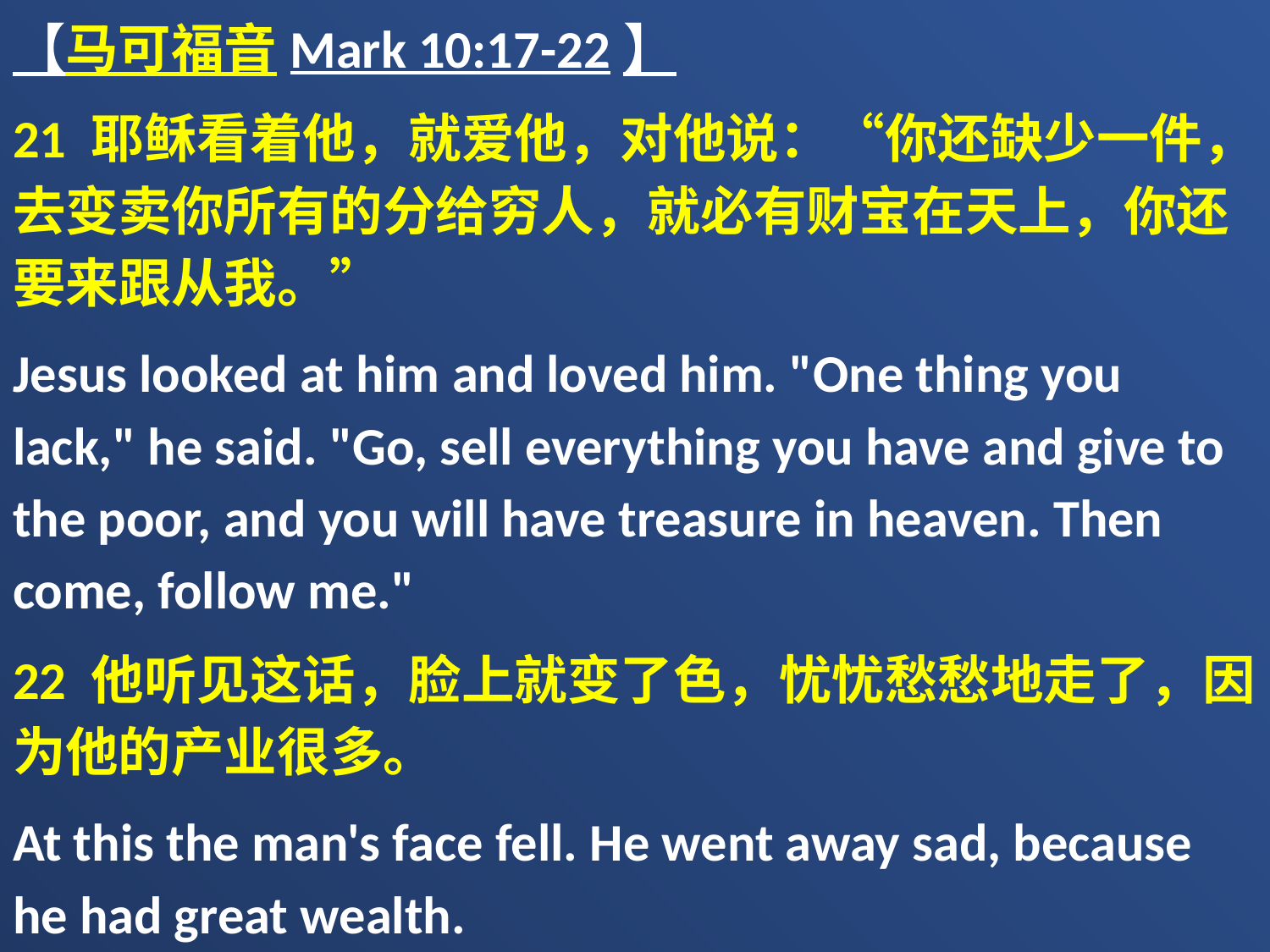

【马可福音Mark 10:17-22】
21 耶稣看着他，就爱他，对他说：“你还缺少一件，去变卖你所有的分给穷人，就必有财宝在天上，你还要来跟从我。”
Jesus looked at him and loved him. "One thing you lack," he said. "Go, sell everything you have and give to the poor, and you will have treasure in heaven. Then come, follow me."
22 他听见这话，脸上就变了色，忧忧愁愁地走了，因为他的产业很多。
At this the man's face fell. He went away sad, because he had great wealth.